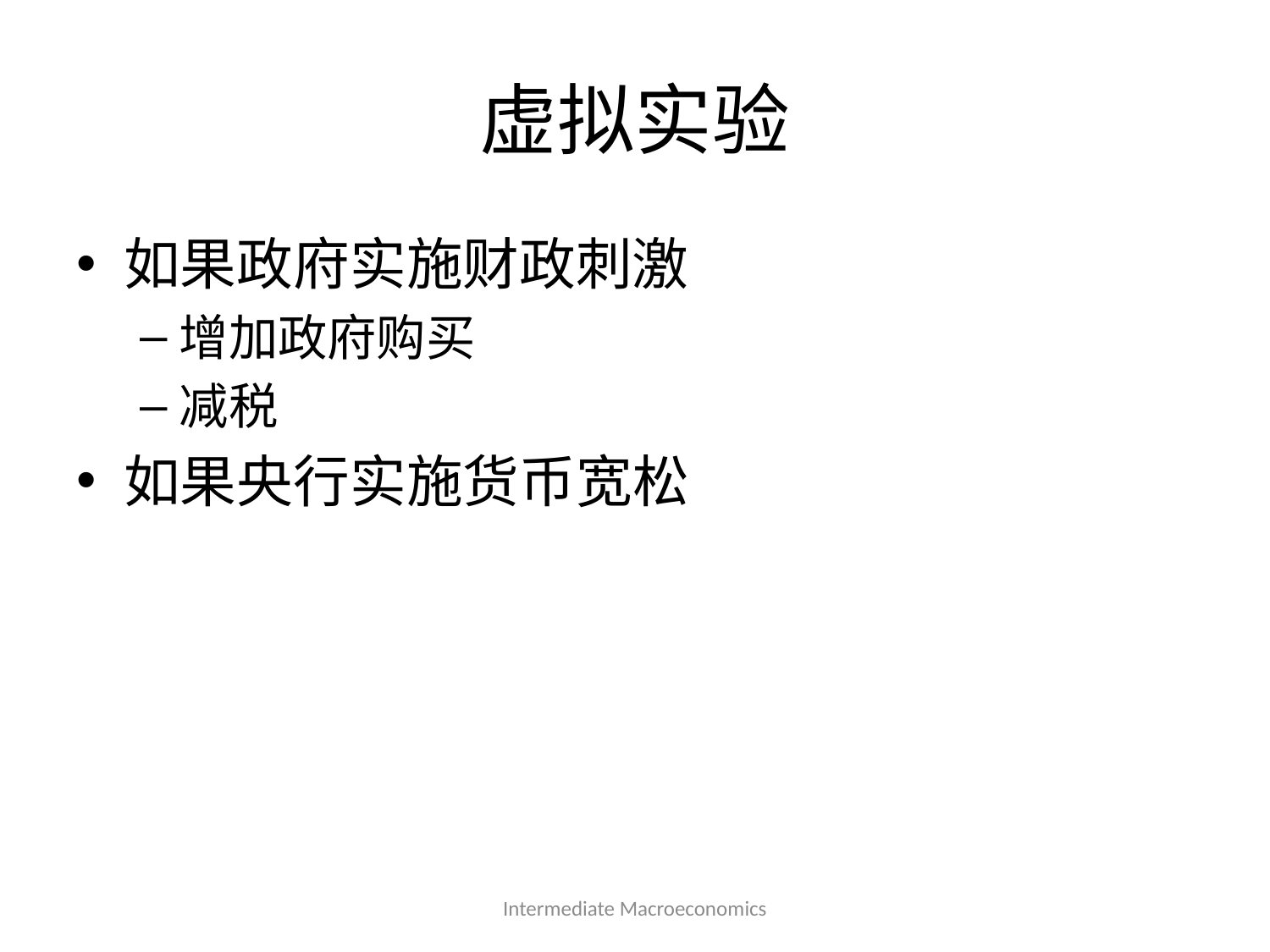

# 虚拟实验
如果政府实施财政刺激
增加政府购买
减税
如果央行实施货币宽松

Intermediate Macroeconomics